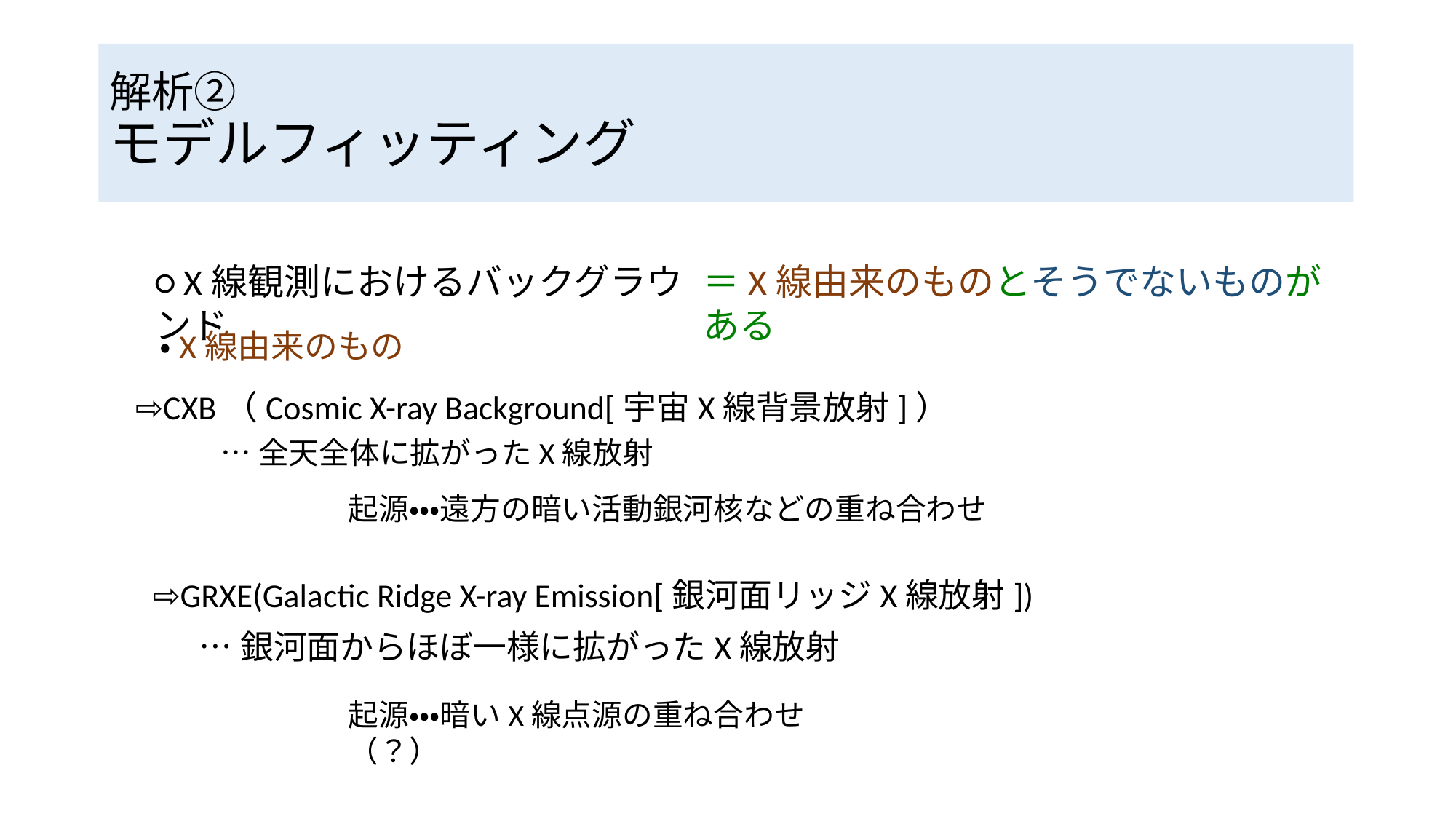

解析②
モデルフィッティング
＝X線由来のものとそうでないものがある
○ X線観測におけるバックグラウンド
 ・X線由来のもの
⇨CXB（Cosmic X-ray Background[宇宙X線背景放射]）
…全天全体に拡がったX線放射
起源・・・遠方の暗い活動銀河核などの重ね合わせ

⇨GRXE(Galactic Ridge X-ray Emission[銀河面リッジX線放射])
…銀河面からほぼ一様に拡がったX線放射
起源・・・暗いX線点源の重ね合わせ（？）